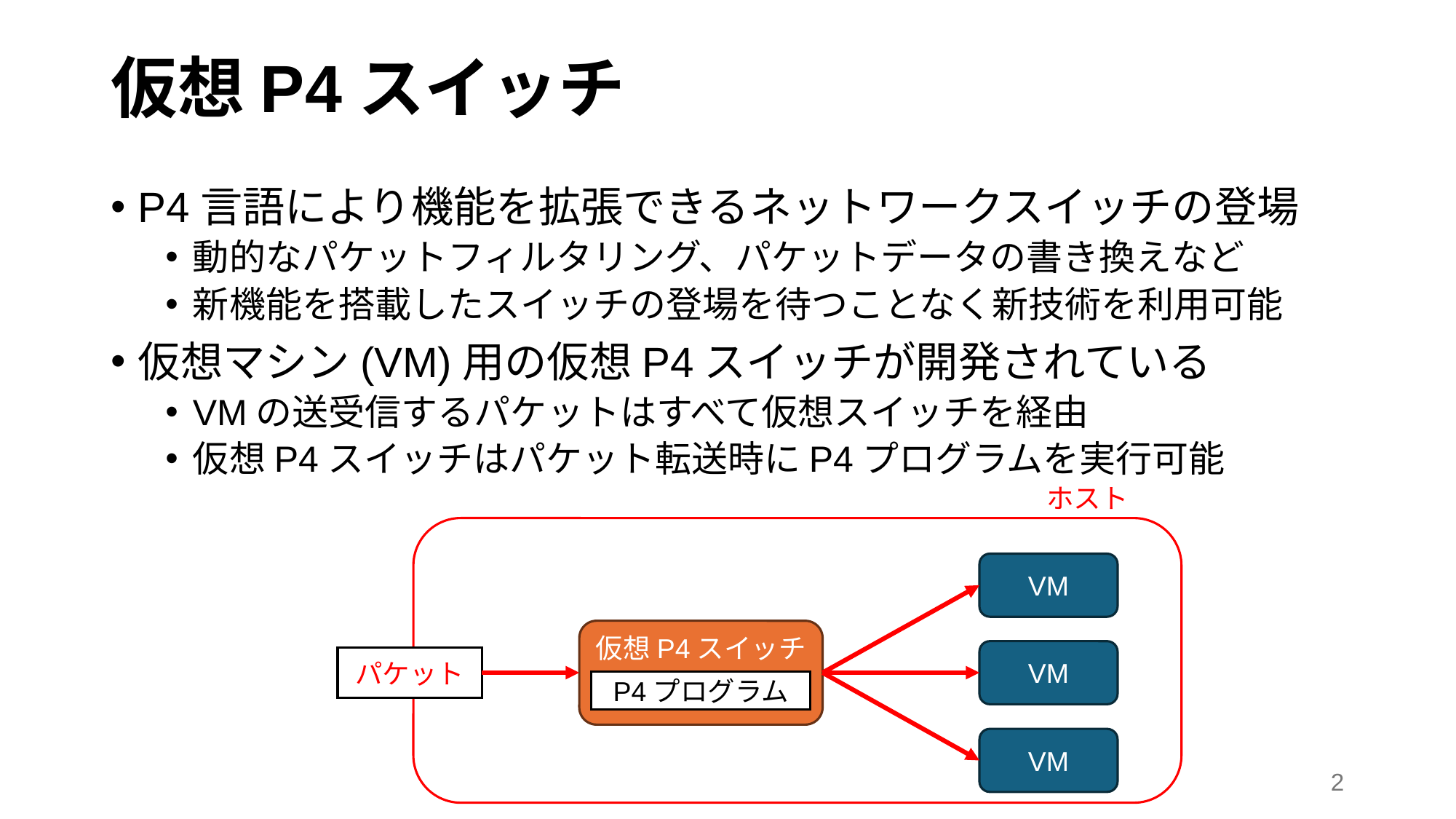

# 仮想P4スイッチ
P4言語により機能を拡張できるネットワークスイッチの登場
動的なパケットフィルタリング、パケットデータの書き換えなど
新機能を搭載したスイッチの登場を待つことなく新技術を利用可能
仮想マシン(VM)用の仮想P4スイッチが開発されている
VMの送受信するパケットはすべて仮想スイッチを経由
仮想P4スイッチはパケット転送時にP4プログラムを実行可能
ホスト

VM
仮想P4スイッチ
P4プログラム
VM
パケット
VM
2